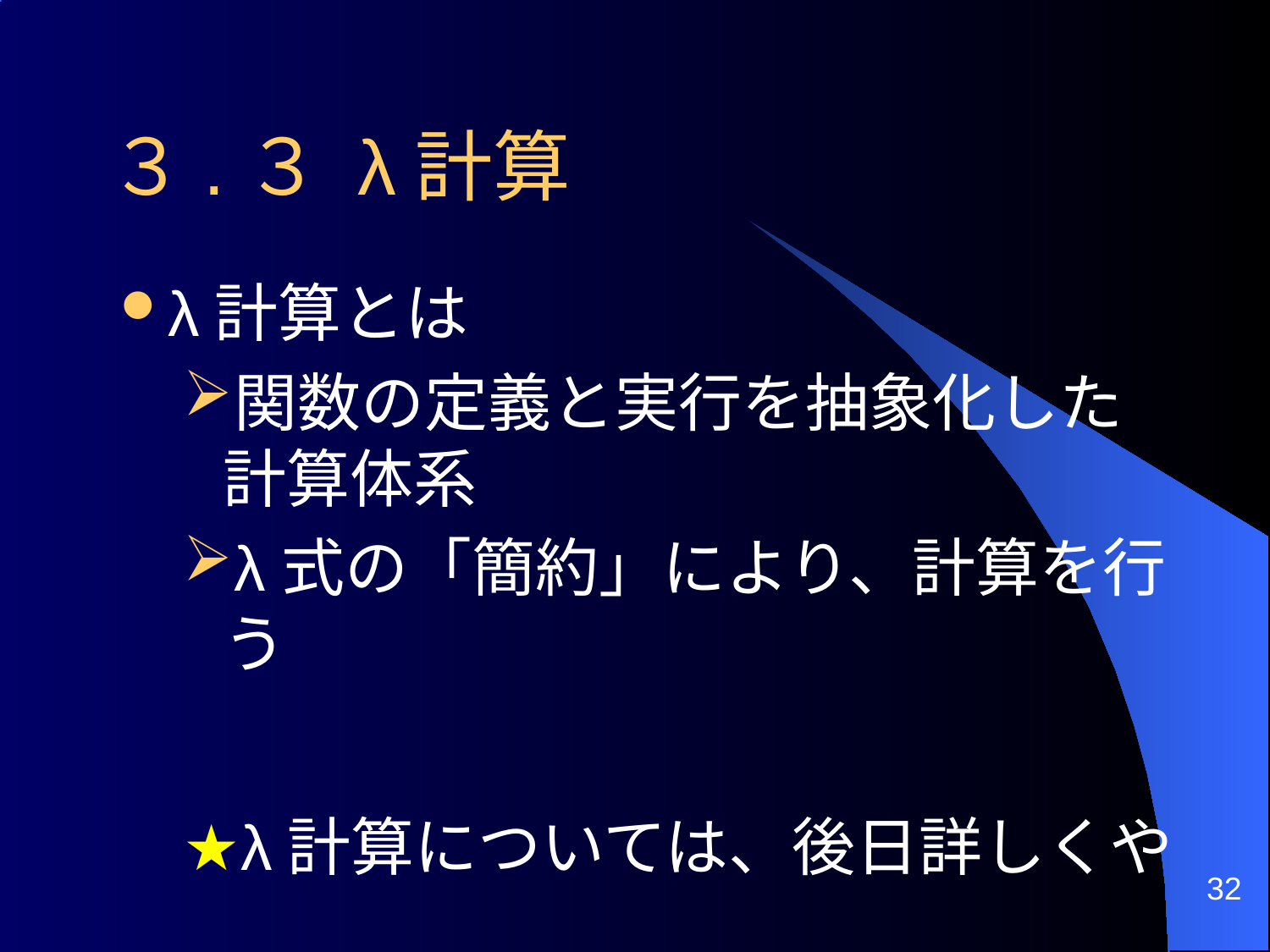

# ３.３ λ計算
λ計算とは
関数の定義と実行を抽象化した計算体系
λ式の「簡約」により、計算を行う
★λ計算については、後日詳しくやる
32